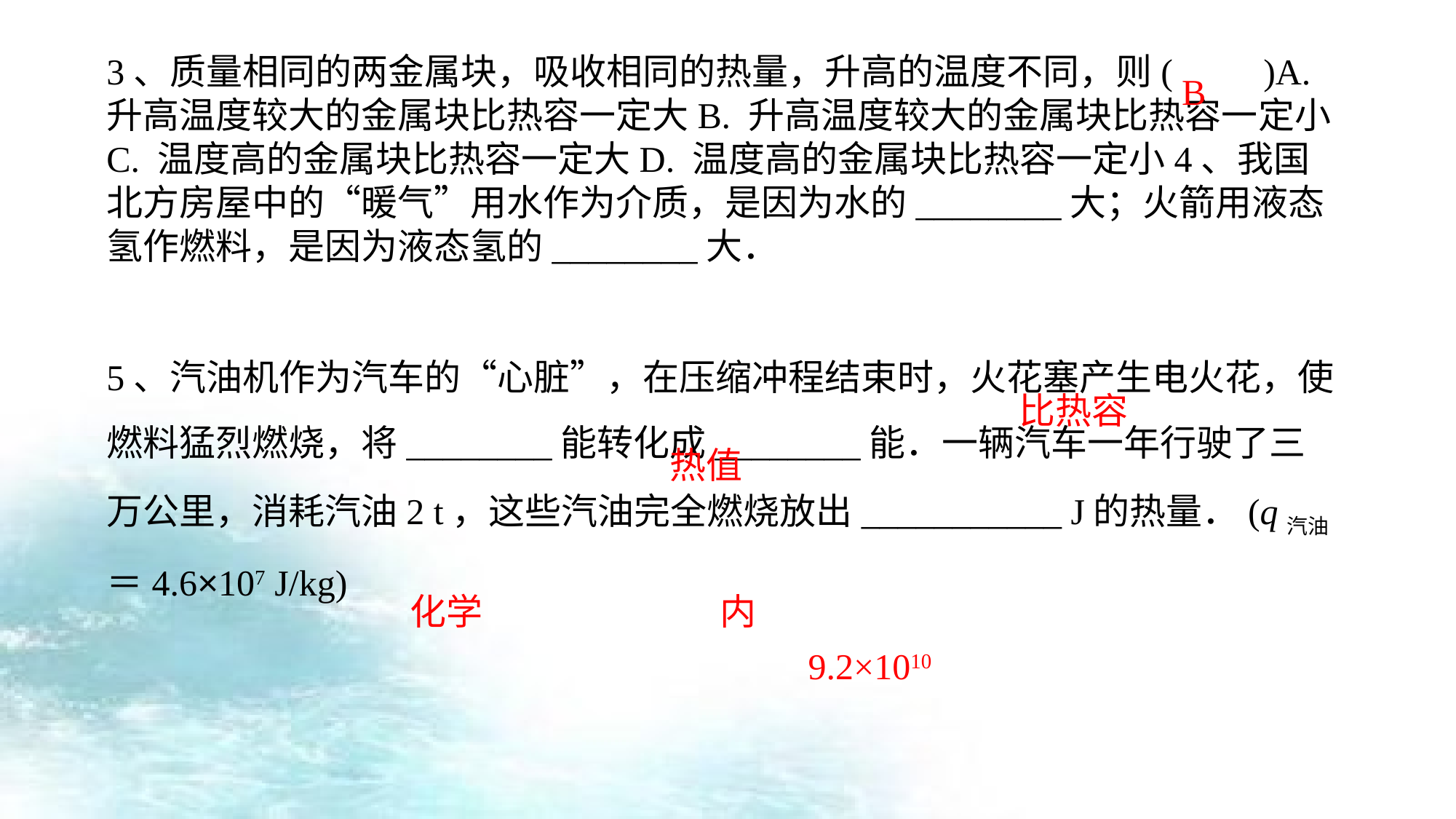

3、质量相同的两金属块，吸收相同的热量，升高的温度不同，则(　　)A. 升高温度较大的金属块比热容一定大B. 升高温度较大的金属块比热容一定小C. 温度高的金属块比热容一定大D. 温度高的金属块比热容一定小4、我国北方房屋中的“暖气”用水作为介质，是因为水的________大；火箭用液态氢作燃料，是因为液态氢的________大．

5、汽油机作为汽车的“心脏”，在压缩冲程结束时，火花塞产生电火花，使燃料猛烈燃烧，将________能转化成________能．一辆汽车一年行驶了三万公里，消耗汽油2 t，这些汽油完全燃烧放出___________ J的热量．(q汽油＝4.6×107 J/kg)

 B
比热容
热值
化学
内
9.2×1010